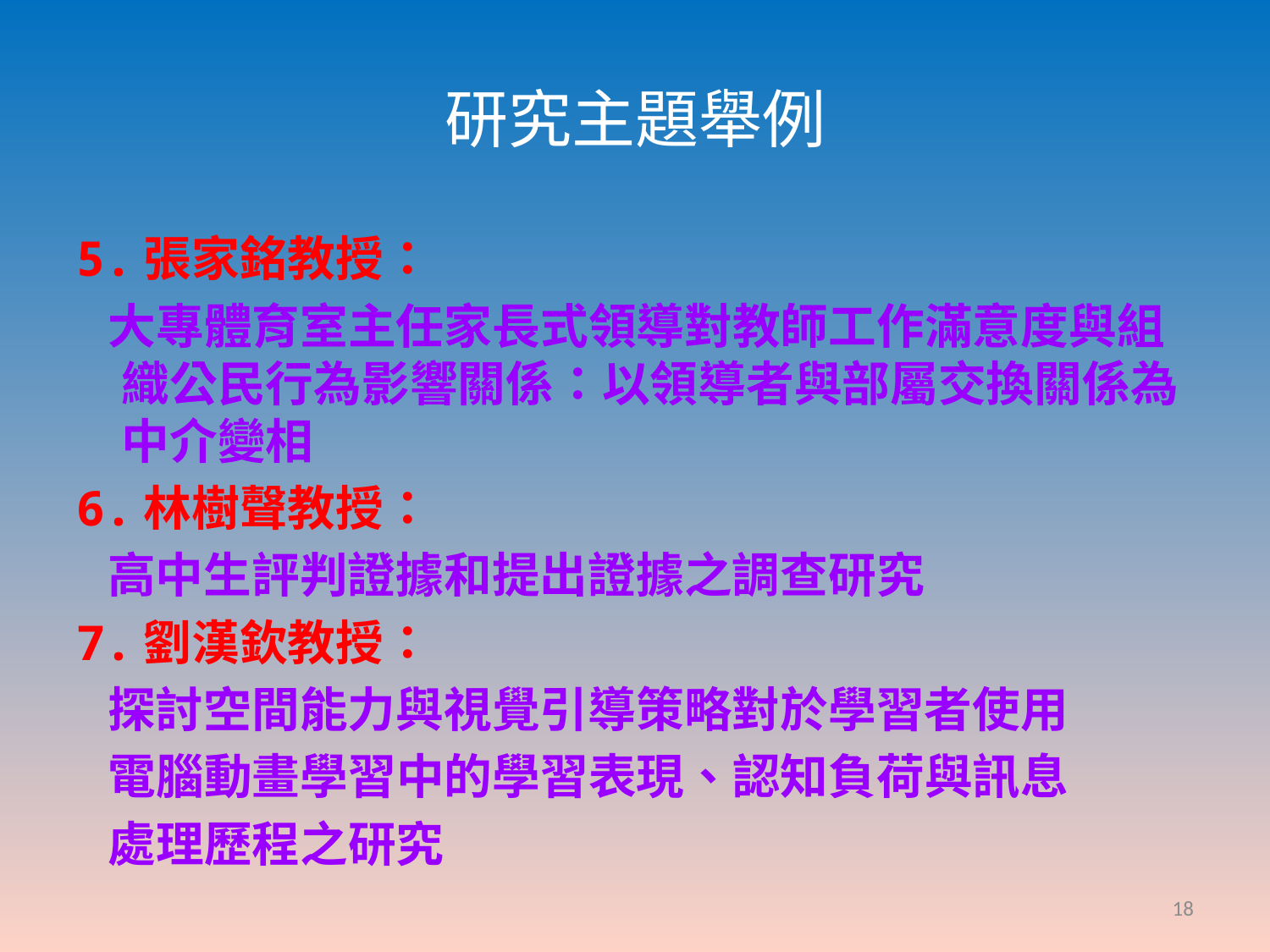

# 研究主題舉例
5.張家銘教授：
  大專體育室主任家長式領導對教師工作滿意度與組織公民行為影響關係：以領導者與部屬交換關係為中介變相
6.林樹聲教授：
  高中生評判證據和提出證據之調查研究
7.劉漢欽教授：
  探討空間能力與視覺引導策略對於學習者使用
  電腦動畫學習中的學習表現、認知負荷與訊息
  處理歷程之研究
18